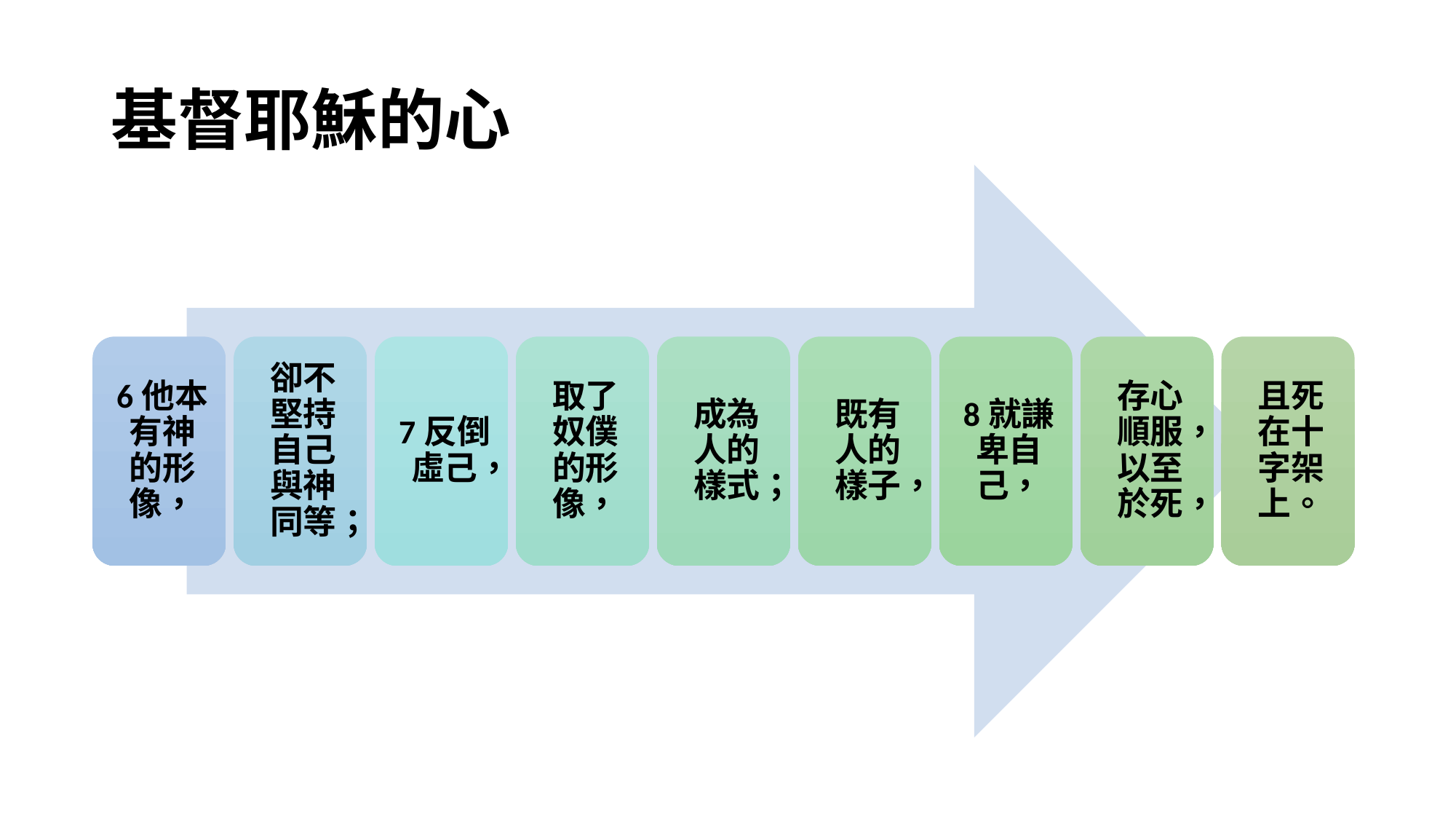

# 基督耶穌的心
6他本有神的形像，
卻不堅持自己與神同等；
7反倒虛己，
取了奴僕的形像，
成為人的樣式；
既有人的樣子，
8就謙卑自己，
存心順服，以至於死，
且死在十字架上。